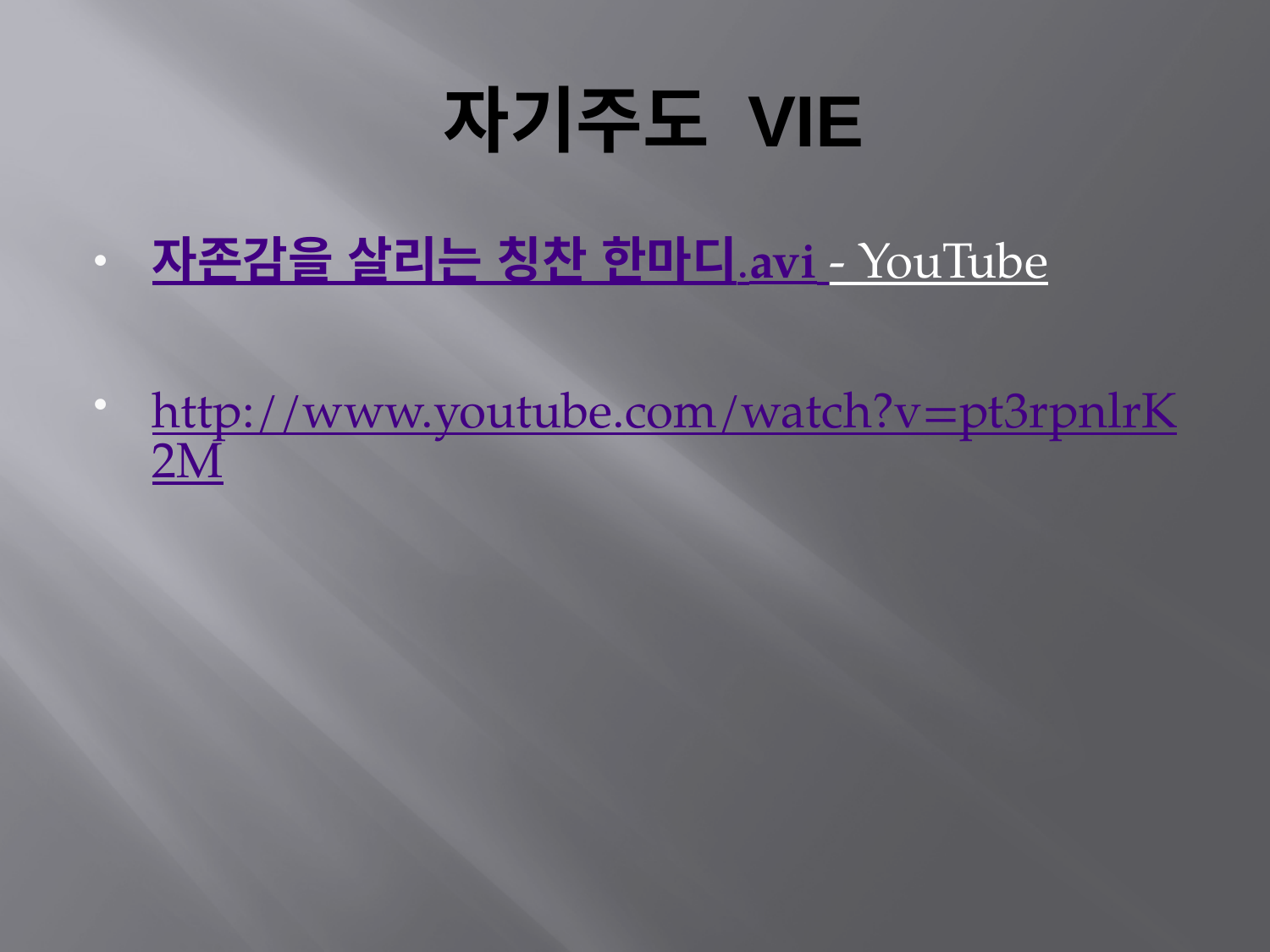

# 자기주도 VIE
자존감을 살리는 칭찬 한마디.avi - YouTube

http://www.youtube.com/watch?v=pt3rpnlrK2M